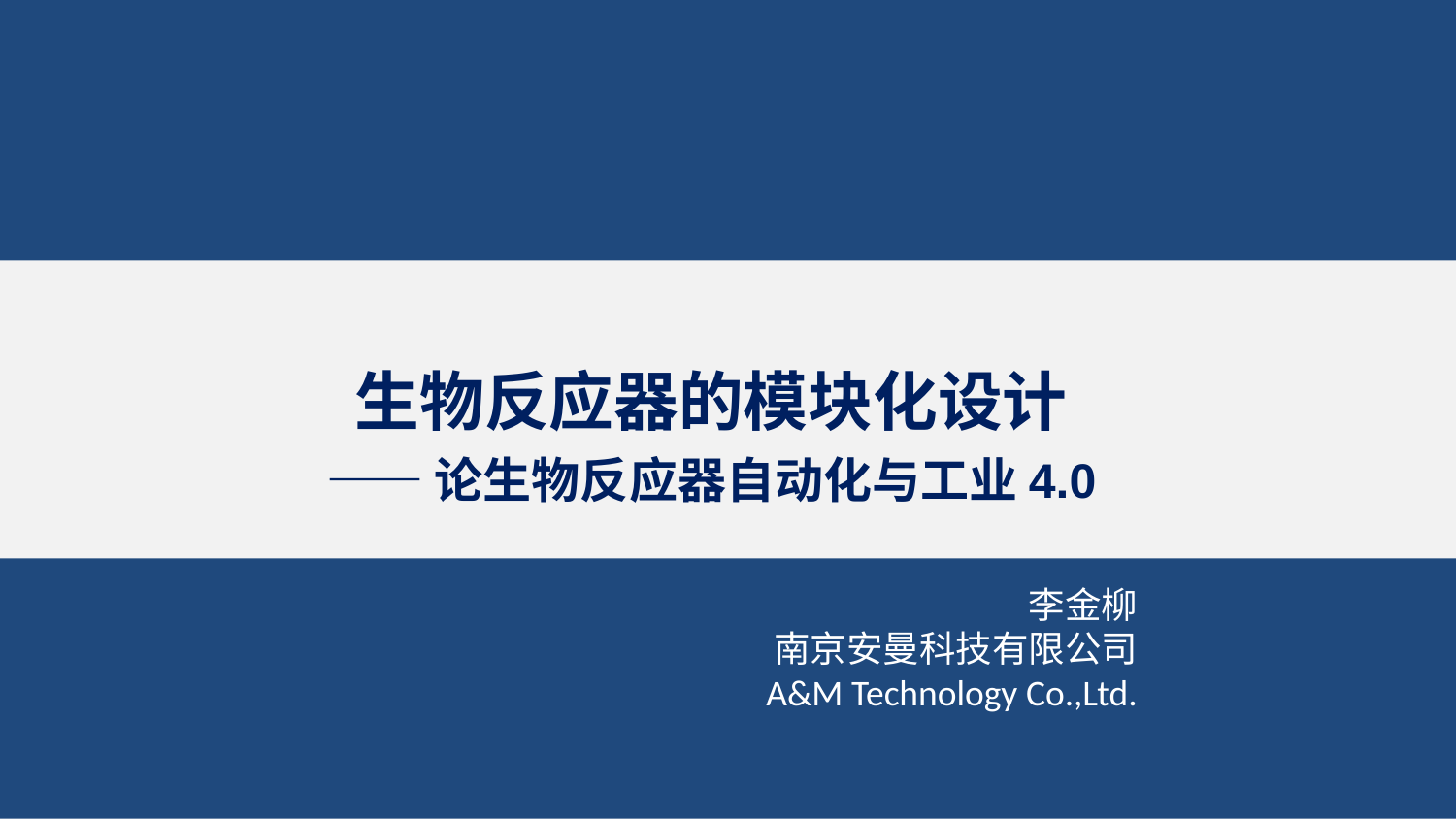

生物反应器的模块化设计
——论生物反应器自动化与工业4.0

李金柳
南京安曼科技有限公司
A&M Technology Co.,Ltd.